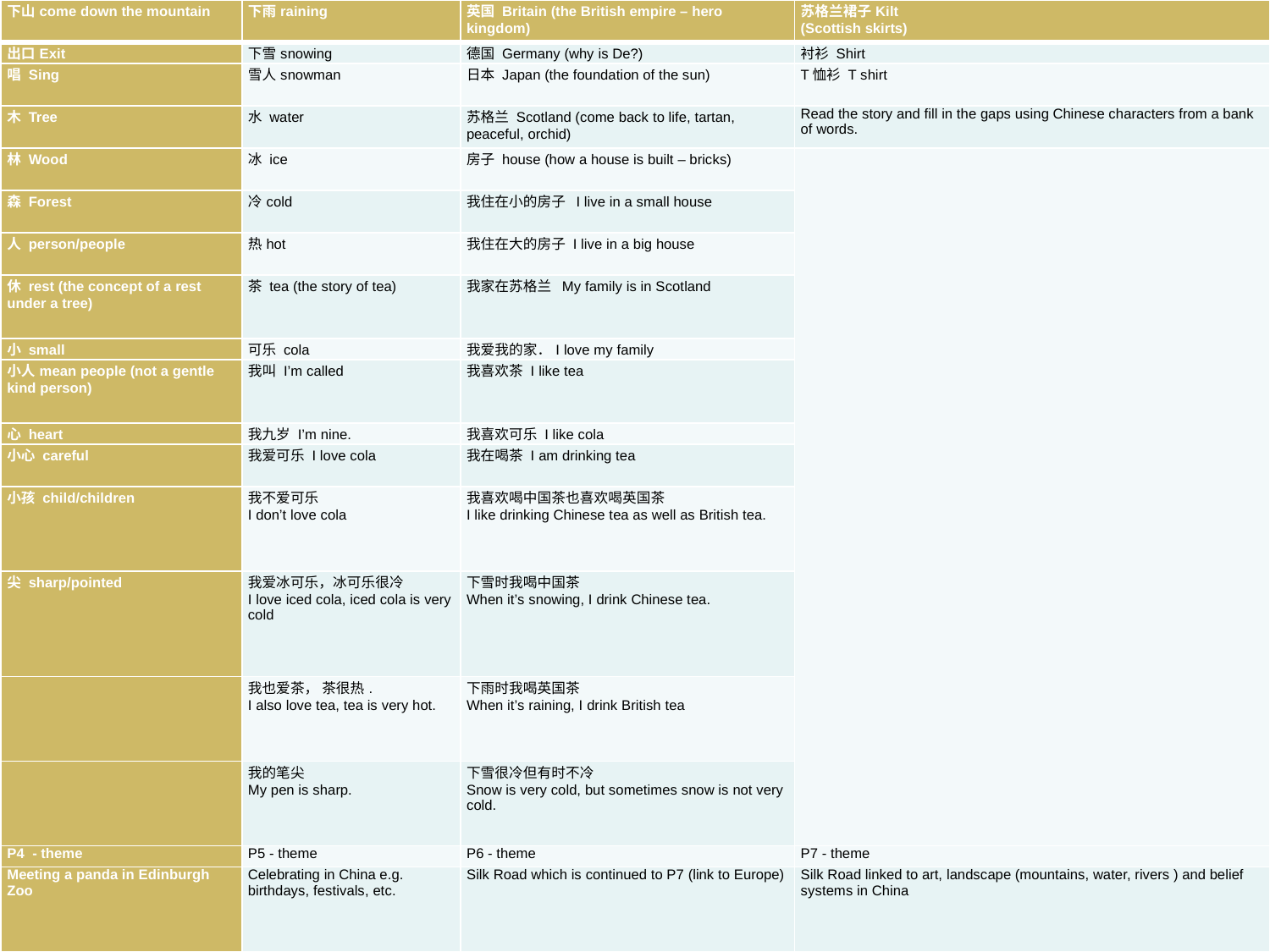

| 下山come down the mountain | 下雨raining | 英国 Britain (the British empire – hero kingdom) | 苏格兰裙子Kilt (Scottish skirts) |
| --- | --- | --- | --- |
| 出口Exit | 下雪snowing | 德国 Germany (why is De?) | 衬衫 Shirt |
| 唱 Sing | 雪人snowman | 日本 Japan (the foundation of the sun) | T恤衫 T shirt |
| 木 Tree | 水 water | 苏格兰 Scotland (come back to life, tartan, peaceful, orchid) | Read the story and fill in the gaps using Chinese characters from a bank of words. |
| 林 Wood | 冰 ice | 房子 house (how a house is built – bricks) |  |
| 森 Forest | 冷cold | 我住在小的房子 I live in a small house |  |
| 人 person/people | 热hot | 我住在大的房子 I live in a big house |  |
| 休 rest (the concept of a rest under a tree) | 茶 tea (the story of tea) | 我家在苏格兰 My family is in Scotland |  |
| 小 small | 可乐 cola | 我爱我的家．I love my family |  |
| 小人mean people (not a gentle kind person) | 我叫 I’m called | 我喜欢茶 I like tea |  |
| 心 heart | 我九岁 I’m nine. | 我喜欢可乐 I like cola |  |
| 小心 careful | 我爱可乐 I love cola | 我在喝茶 I am drinking tea |  |
| 小孩 child/children | 我不爱可乐 I don’t love cola | 我喜欢喝中国茶也喜欢喝英国茶 I like drinking Chinese tea as well as British tea. |  |
| 尖 sharp/pointed | 我爱冰可乐，冰可乐很冷 I love iced cola, iced cola is very cold | 下雪时我喝中国茶 When it’s snowing, I drink Chinese tea. |  |
|  | 我也爱茶， 茶很热. I also love tea, tea is very hot. | 下雨时我喝英国茶 When it’s raining, I drink British tea |  |
|  | 我的笔尖 My pen is sharp. | 下雪很冷但有时不冷 Snow is very cold, but sometimes snow is not very cold. |  |
| P4 - theme | P5 - theme | P6 - theme | P7 - theme |
| Meeting a panda in Edinburgh Zoo | Celebrating in China e.g. birthdays, festivals, etc. | Silk Road which is continued to P7 (link to Europe) | Silk Road linked to art, landscape (mountains, water, rivers ) and belief systems in China |